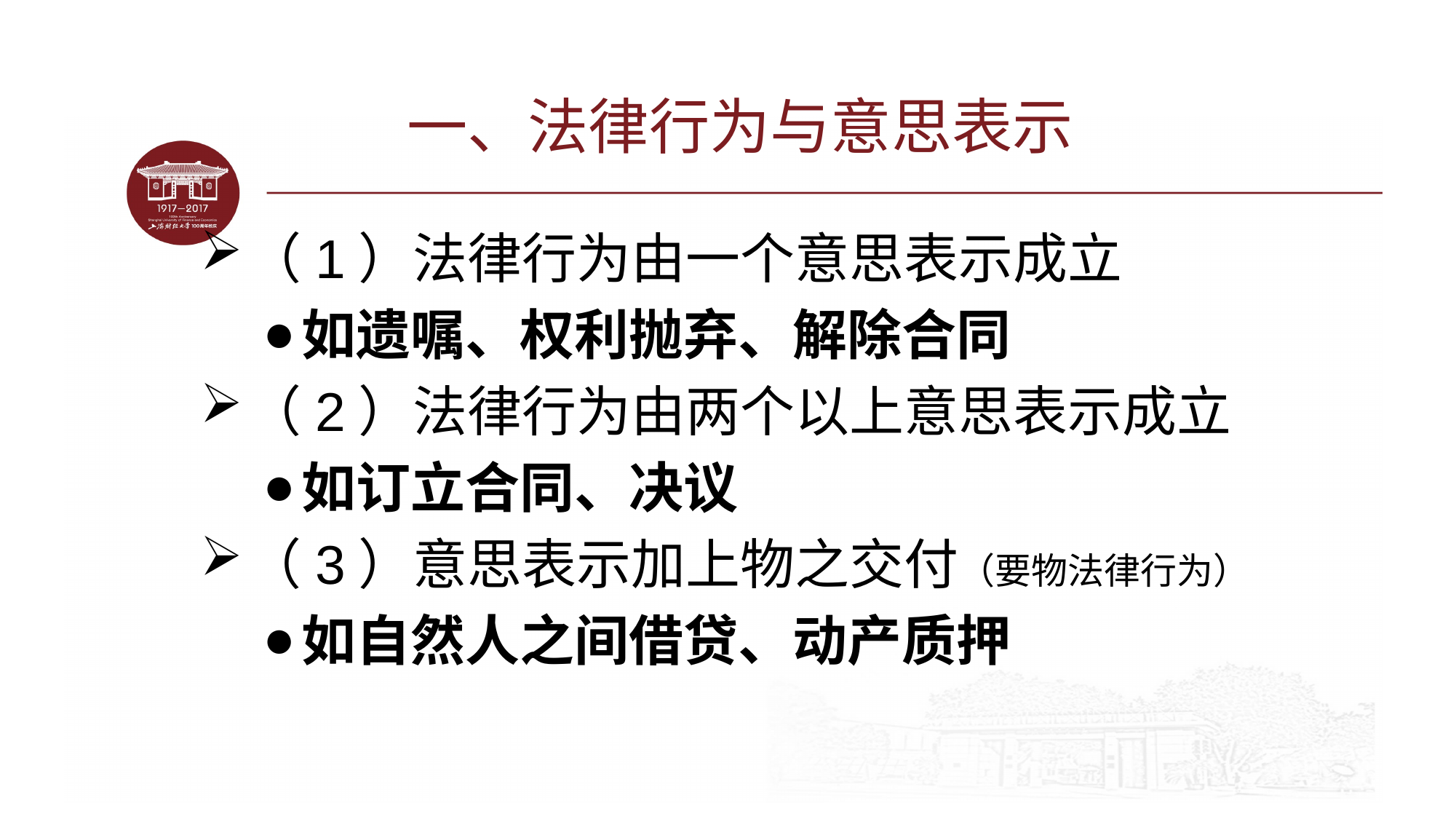

# 一、法律行为与意思表示
（1）法律行为由一个意思表示成立
如遗嘱、权利抛弃、解除合同
（2）法律行为由两个以上意思表示成立
如订立合同、决议
（3）意思表示加上物之交付（要物法律行为）
如自然人之间借贷、动产质押